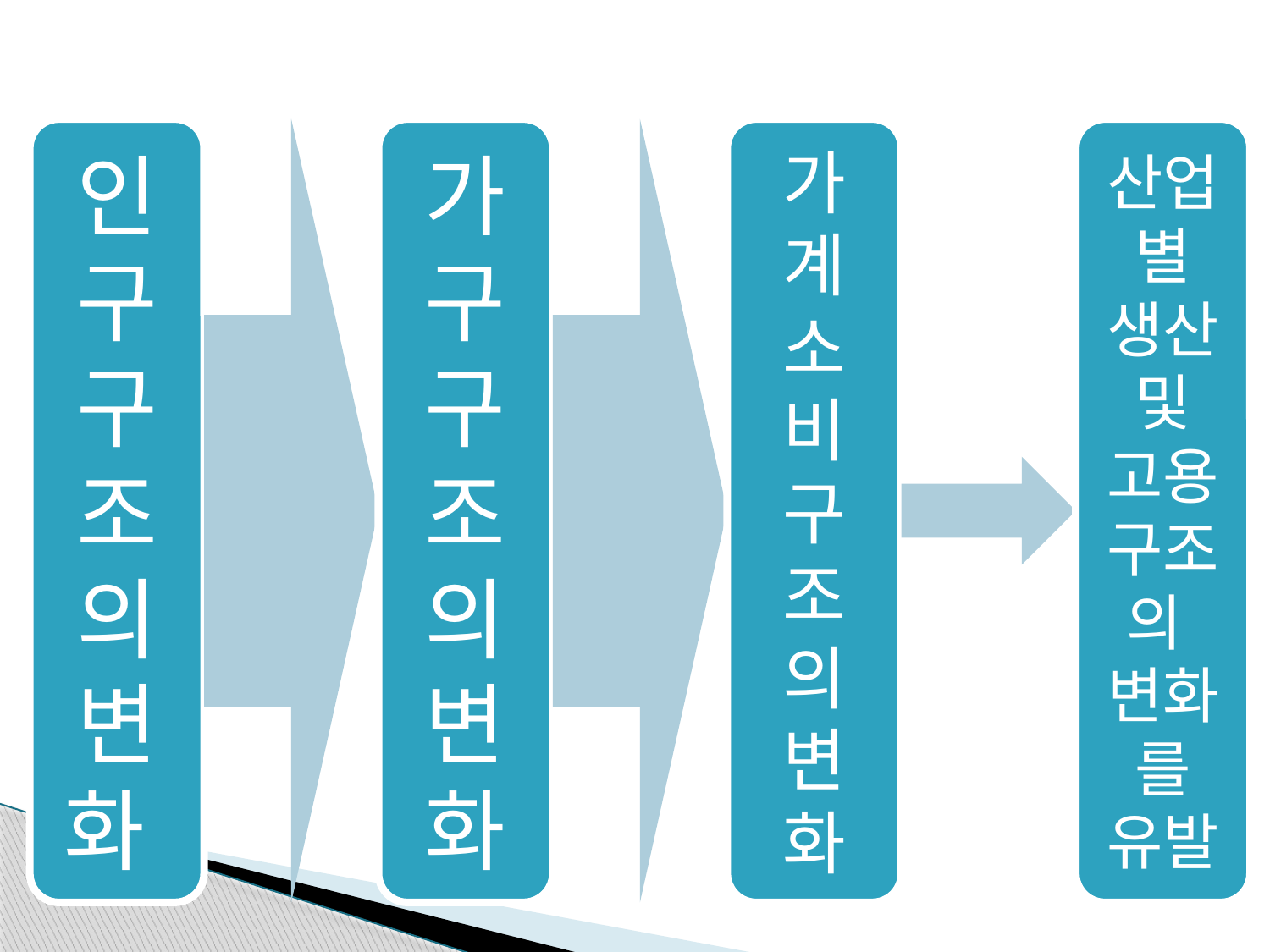

인구구조의 변화
산업별 생산 및 고용 구조의
변화를 유발
가구구조의 변화
가계 소비구조의 변화